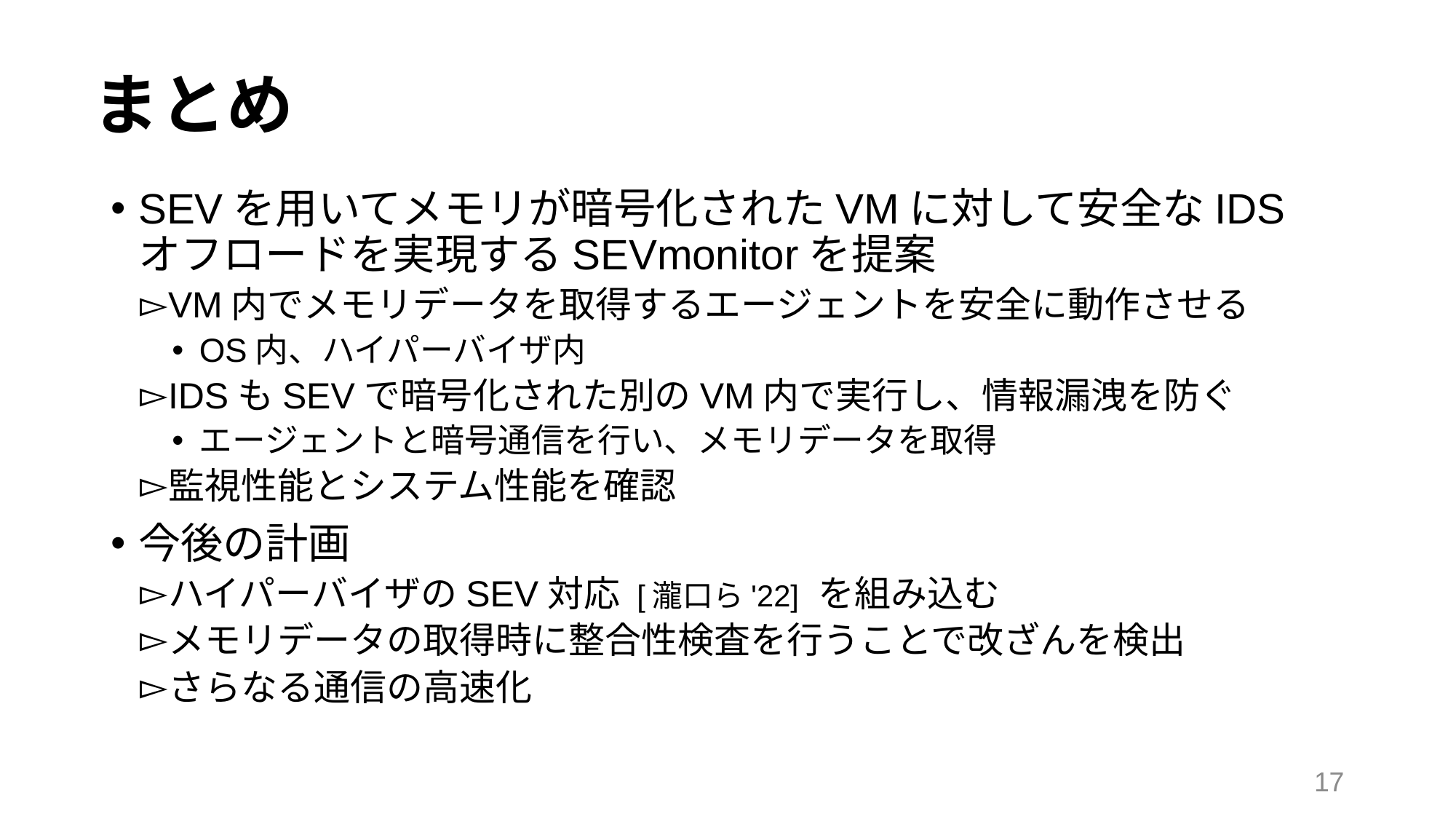

# まとめ
SEVを用いてメモリが暗号化されたVMに対して安全なIDSオフロードを実現するSEVmonitorを提案
VM内でメモリデータを取得するエージェントを安全に動作させる
OS内、ハイパーバイザ内
IDSもSEVで暗号化された別のVM内で実行し、情報漏洩を防ぐ
エージェントと暗号通信を行い、メモリデータを取得
監視性能とシステム性能を確認
今後の計画
ハイパーバイザのSEV対応 [瀧口ら'22] を組み込む
メモリデータの取得時に整合性検査を行うことで改ざんを検出
さらなる通信の高速化
17